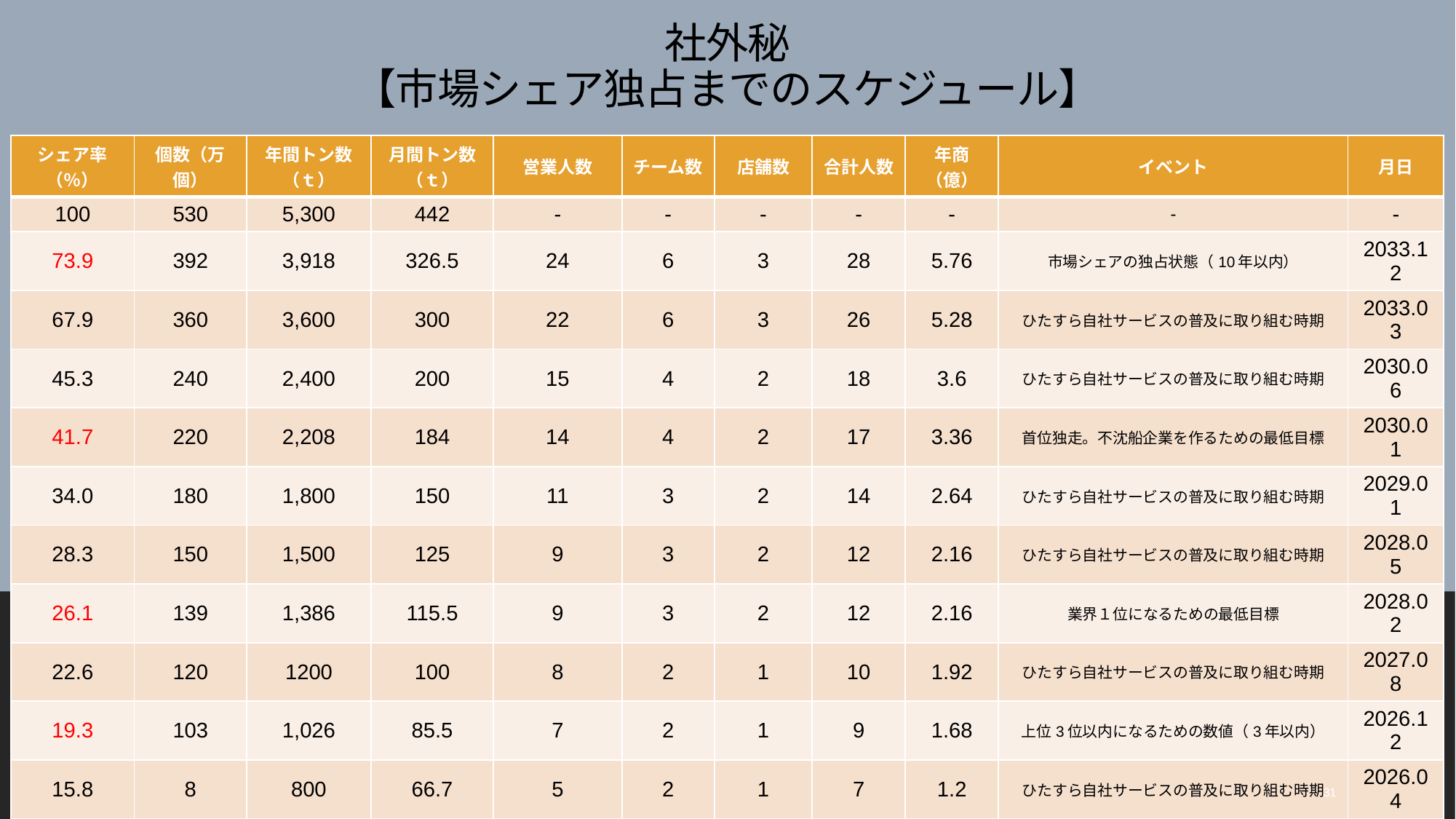

# 社外秘 【市場シェア独占までのスケジュール】
| シェア率（％） | 個数（万個） | 年間トン数（ｔ） | 月間トン数（ｔ） | 営業人数 | チーム数 | 店舗数 | 合計人数 | 年商（億） | イベント | 月日 |
| --- | --- | --- | --- | --- | --- | --- | --- | --- | --- | --- |
| 100 | 530 | 5,300 | 442 | - | - | - | - | - | - | - |
| 73.9 | 392 | 3,918 | 326.5 | 24 | 6 | 3 | 28 | 5.76 | 市場シェアの独占状態（10年以内） | 2033.12 |
| 67.9 | 360 | 3,600 | 300 | 22 | 6 | 3 | 26 | 5.28 | ひたすら自社サービスの普及に取り組む時期 | 2033.03 |
| 45.3 | 240 | 2,400 | 200 | 15 | 4 | 2 | 18 | 3.6 | ひたすら自社サービスの普及に取り組む時期 | 2030.06 |
| 41.7 | 220 | 2,208 | 184 | 14 | 4 | 2 | 17 | 3.36 | 首位独走。不沈船企業を作るための最低目標 | 2030.01 |
| 34.0 | 180 | 1,800 | 150 | 11 | 3 | 2 | 14 | 2.64 | ひたすら自社サービスの普及に取り組む時期 | 2029.01 |
| 28.3 | 150 | 1,500 | 125 | 9 | 3 | 2 | 12 | 2.16 | ひたすら自社サービスの普及に取り組む時期 | 2028.05 |
| 26.1 | 139 | 1,386 | 115.5 | 9 | 3 | 2 | 12 | 2.16 | 業界１位になるための最低目標 | 2028.02 |
| 22.6 | 120 | 1200 | 100 | 8 | 2 | 1 | 10 | 1.92 | ひたすら自社サービスの普及に取り組む時期 | 2027.08 |
| 19.3 | 103 | 1,026 | 85.5 | 7 | 2 | 1 | 9 | 1.68 | 上位3位以内になるための数値（3年以内） | 2026.12 |
| 15.8 | 8 | 800 | 66.7 | 5 | 2 | 1 | 7 | 1.2 | ひたすら自社サービスの普及に取り組む時期 | 2026.04 |
| 11.3 | 6 | 600 | 50 | 4 | 1 | 1 | 6 | 0.96 | ひたすら自社サービスの普及に取り組む時期 | 2025.06 |
| 10.9 | 5.8 | 576 | 48 | 4 | 1 | 1 | 6 | 0.96 | 本格的な競争に突入するための最低ライン | 2025.05 |
| 9.1 | 4.8 | 480 | 40 | 3 | 1 | 1 | 5 | 0.72 | ひたすら自社サービスの普及に取り組む時期 | 2025.01 |
| 6.8 | 3.6 | 360 | 30 | 3 | 1 | 1 | 5 | 0.72 | ひたすら自社サービスの普及に取り組む時期 | 2024.06 |
| 6.3 | 3.4 | 336 | 28 | 2 | 1 | 1 | 4 | 0.48 | 株式会社風間商事の現在地 | 2023.11 |
| 2.8 | 1.5 | 150 | 12.5 | 1 | 1 | 1 | 3 | 0.24 | 市場に参入できたか否かを判断する最低ライン | - |

31